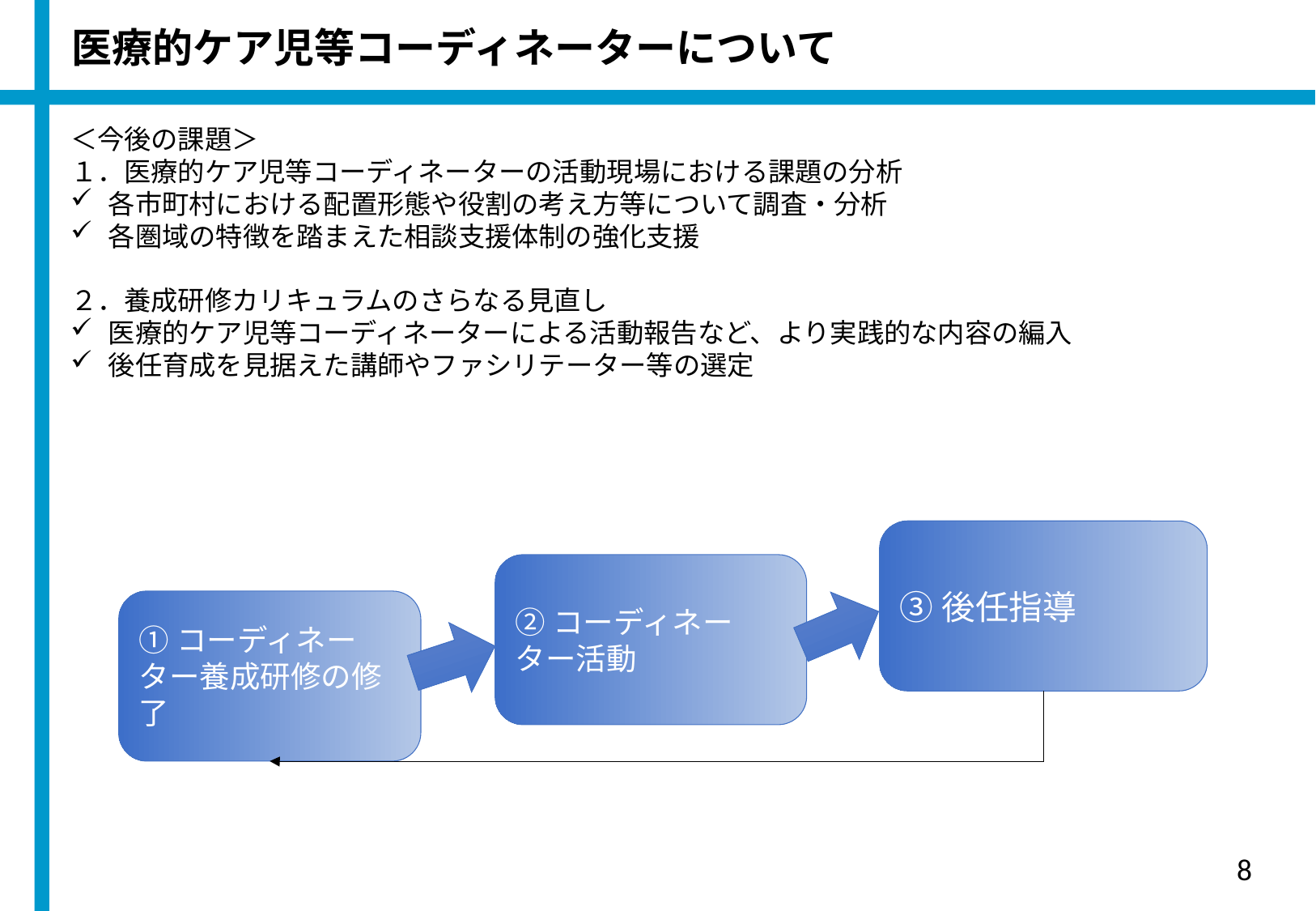

医療的ケア児等コーディネーターについて
＜今後の課題＞
１．医療的ケア児等コーディネーターの活動現場における課題の分析
各市町村における配置形態や役割の考え方等について調査・分析
各圏域の特徴を踏まえた相談支援体制の強化支援

２．養成研修カリキュラムのさらなる見直し
医療的ケア児等コーディネーターによる活動報告など、より実践的な内容の編入
後任育成を見据えた講師やファシリテーター等の選定

③後任指導
②コーディネーター活動
①コーディネーター養成研修の修了

8